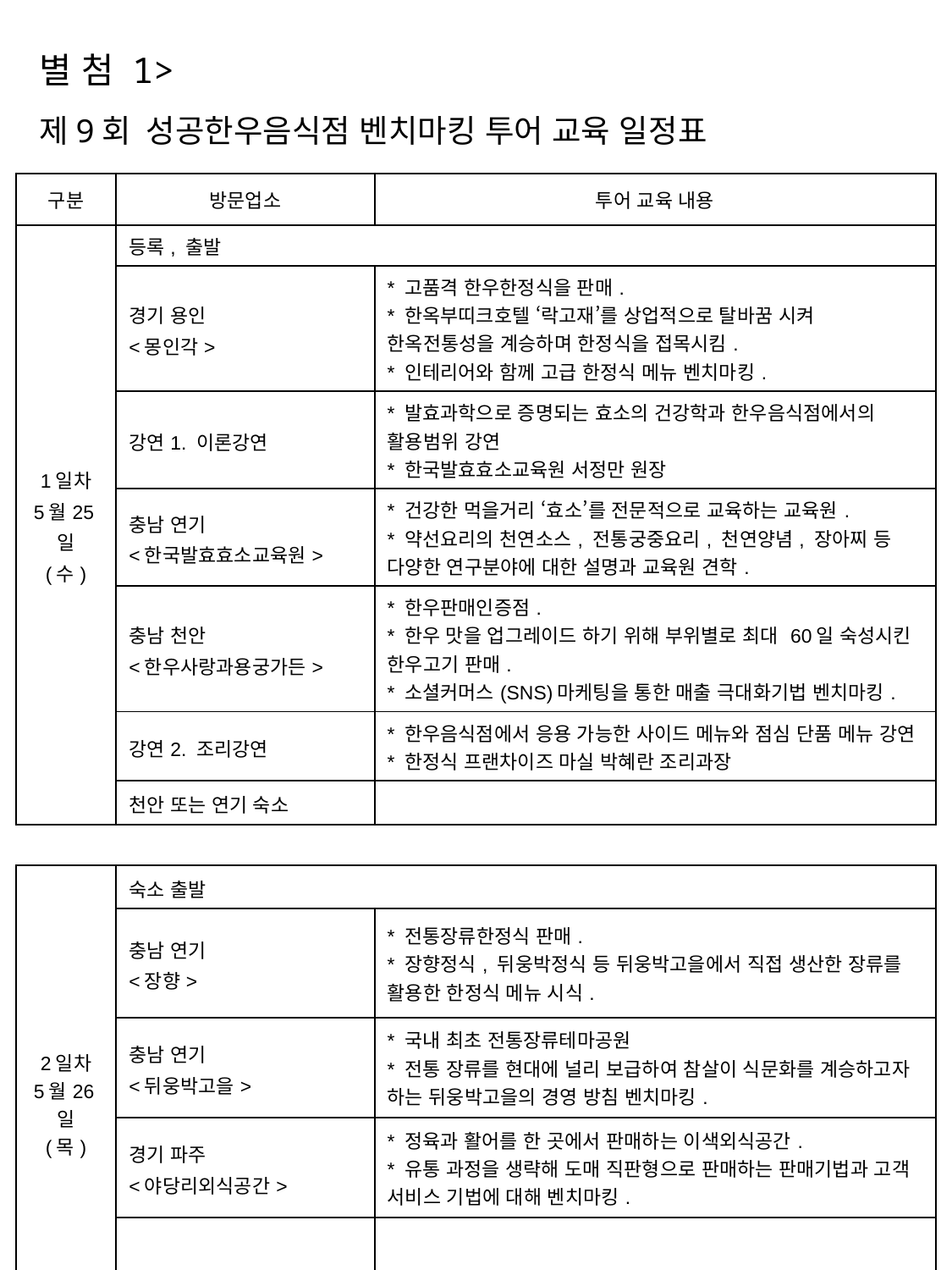

# 별 첨 1> 제9회 성공한우음식점 벤치마킹 투어 교육 일정표
| 구분 | 방문업소 | 투어 교육 내용 |
| --- | --- | --- |
| 1일차 5월25일 (수) | 등록, 출발 |  |
|  | 경기 용인 <몽인각> | \* 고품격 한우한정식을 판매. \* 한옥부띠크호텔 ‘락고재’를 상업적으로 탈바꿈 시켜 한옥전통성을 계승하며 한정식을 접목시킴. \* 인테리어와 함께 고급 한정식 메뉴 벤치마킹. |
|  | 강연1. 이론강연 | \* 발효과학으로 증명되는 효소의 건강학과 한우음식점에서의 활용범위 강연 \* 한국발효효소교육원 서정만 원장 |
|  | 충남 연기 <한국발효효소교육원> | \* 건강한 먹을거리 ‘효소’를 전문적으로 교육하는 교육원. \* 약선요리의 천연소스, 전통궁중요리, 천연양념, 장아찌 등 다양한 연구분야에 대한 설명과 교육원 견학. |
|  | 충남 천안 <한우사랑과용궁가든> | \* 한우판매인증점. \* 한우 맛을 업그레이드 하기 위해 부위별로 최대 60일 숙성시킨 한우고기 판매. \* 소셜커머스(SNS)마케팅을 통한 매출 극대화기법 벤치마킹. |
|  | 강연2. 조리강연 | \* 한우음식점에서 응용 가능한 사이드 메뉴와 점심 단품 메뉴 강연 \* 한정식 프랜차이즈 마실 박혜란 조리과장 |
|  | 천안 또는 연기 숙소 |  |
| 2일차 5월26일 (목) | 숙소 출발 |  |
| --- | --- | --- |
|  | 충남 연기 <장향> | \* 전통장류한정식 판매. \* 장향정식, 뒤웅박정식 등 뒤웅박고을에서 직접 생산한 장류를 활용한 한정식 메뉴 시식. |
|  | 충남 연기 <뒤웅박고을> | \* 국내 최초 전통장류테마공원 \* 전통 장류를 현대에 널리 보급하여 참살이 식문화를 계승하고자 하는 뒤웅박고을의 경영 방침 벤치마킹. |
|  | 경기 파주 <야당리외식공간> | \* 정육과 활어를 한 곳에서 판매하는 이색외식공간. \* 유통 과정을 생략해 도매 직판형으로 판매하는 판매기법과 고객 서비스 기법에 대해 벤치마킹. |
|  | 투어 해산 |  |